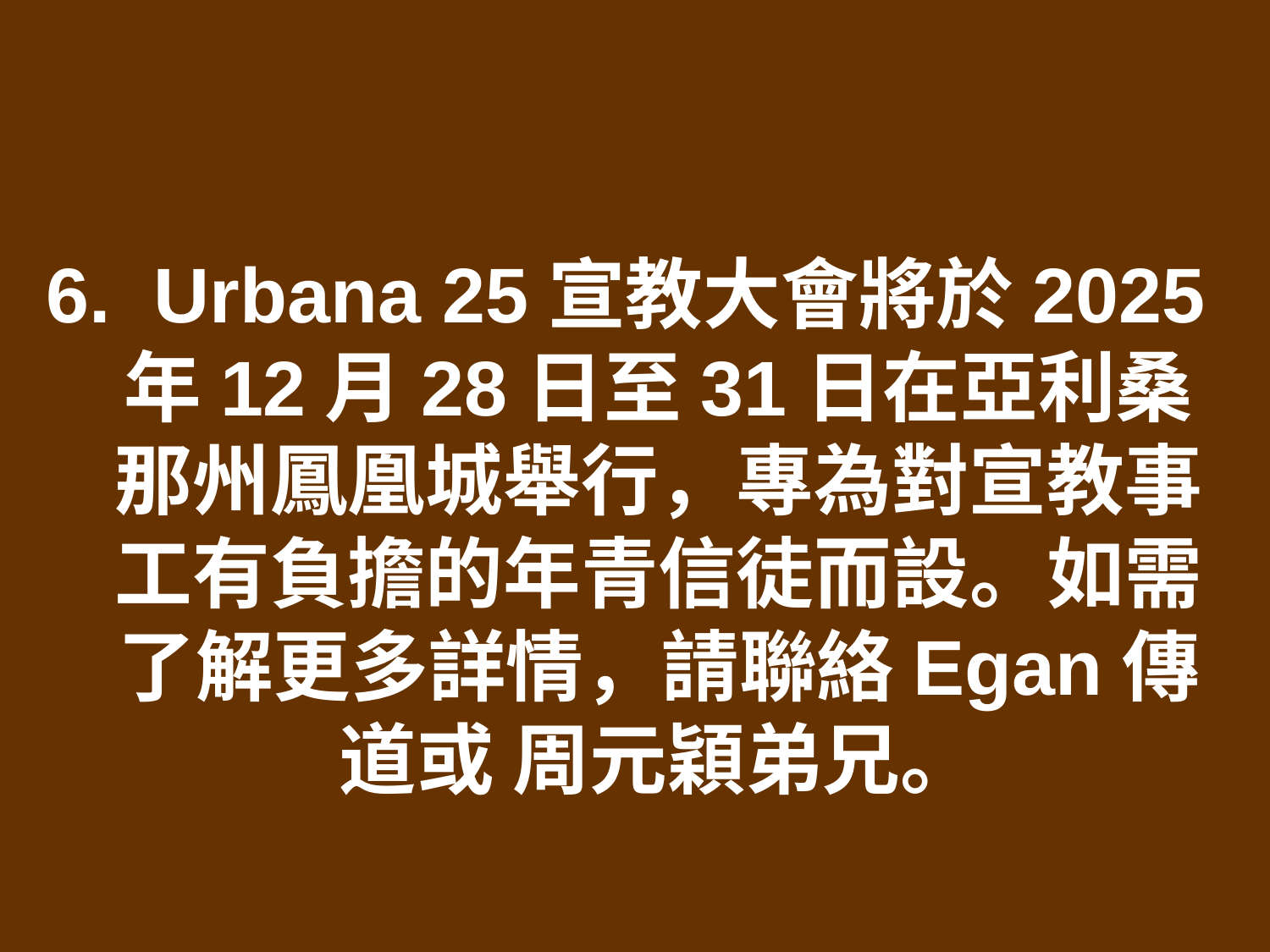

6.  Urbana 25宣教大會將於2025年12月28日至31日在亞利桑那州鳳凰城舉行，專為對宣教事工有負擔的年青信徒而設。如需了解更多詳情，請聯絡Egan傳道或 周元穎弟兄。